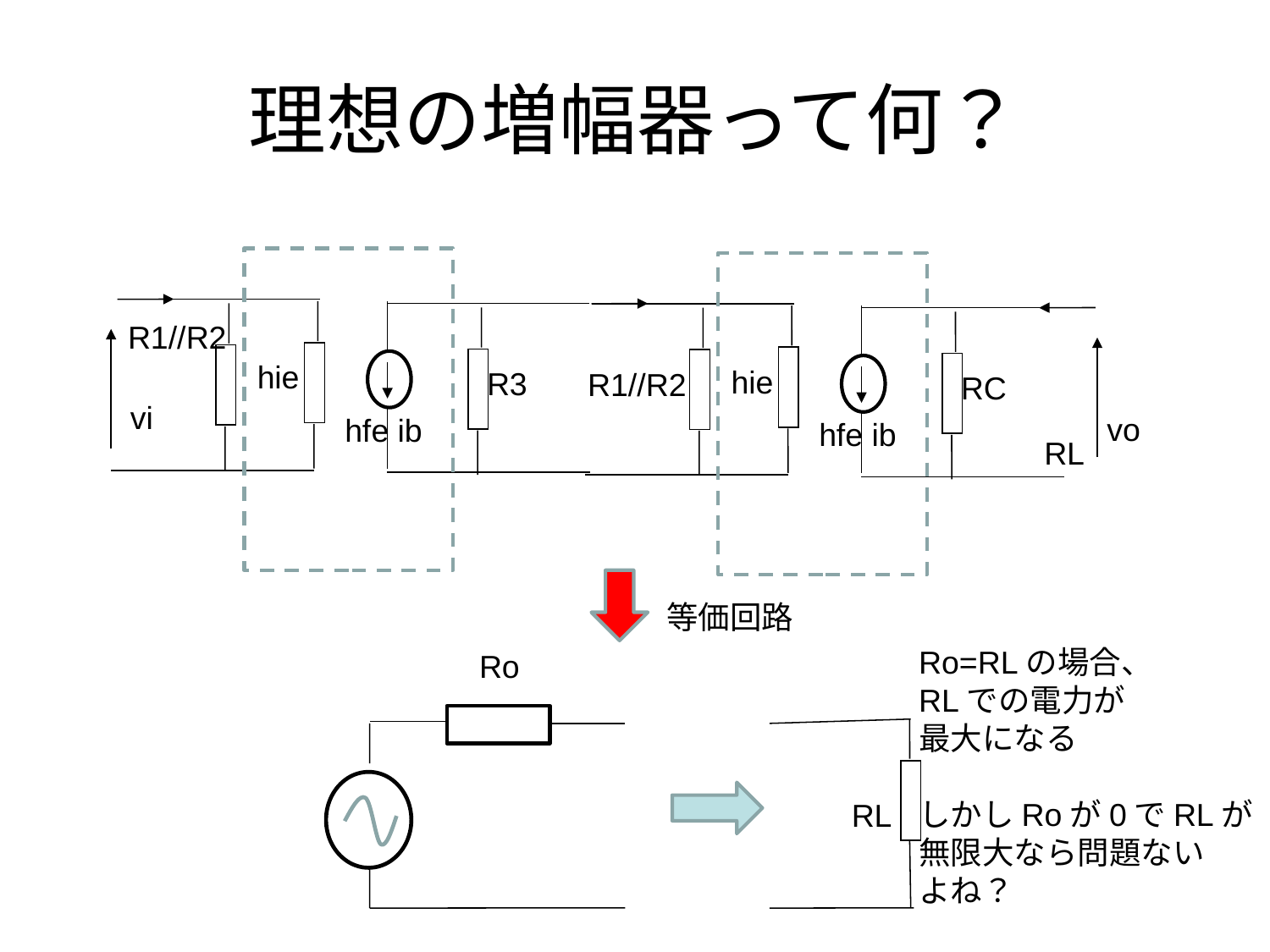

# 理想の増幅器って何？

R1//R2

hie

hie
R3
R1//R2
RC
vi
vo
hfe ib
hfe ib

RL

等価回路
Ro=RLの場合、
RLでの電力が
最大になる

しかしRoが0でRLが
無限大なら問題ない
よね？
Ro

RL